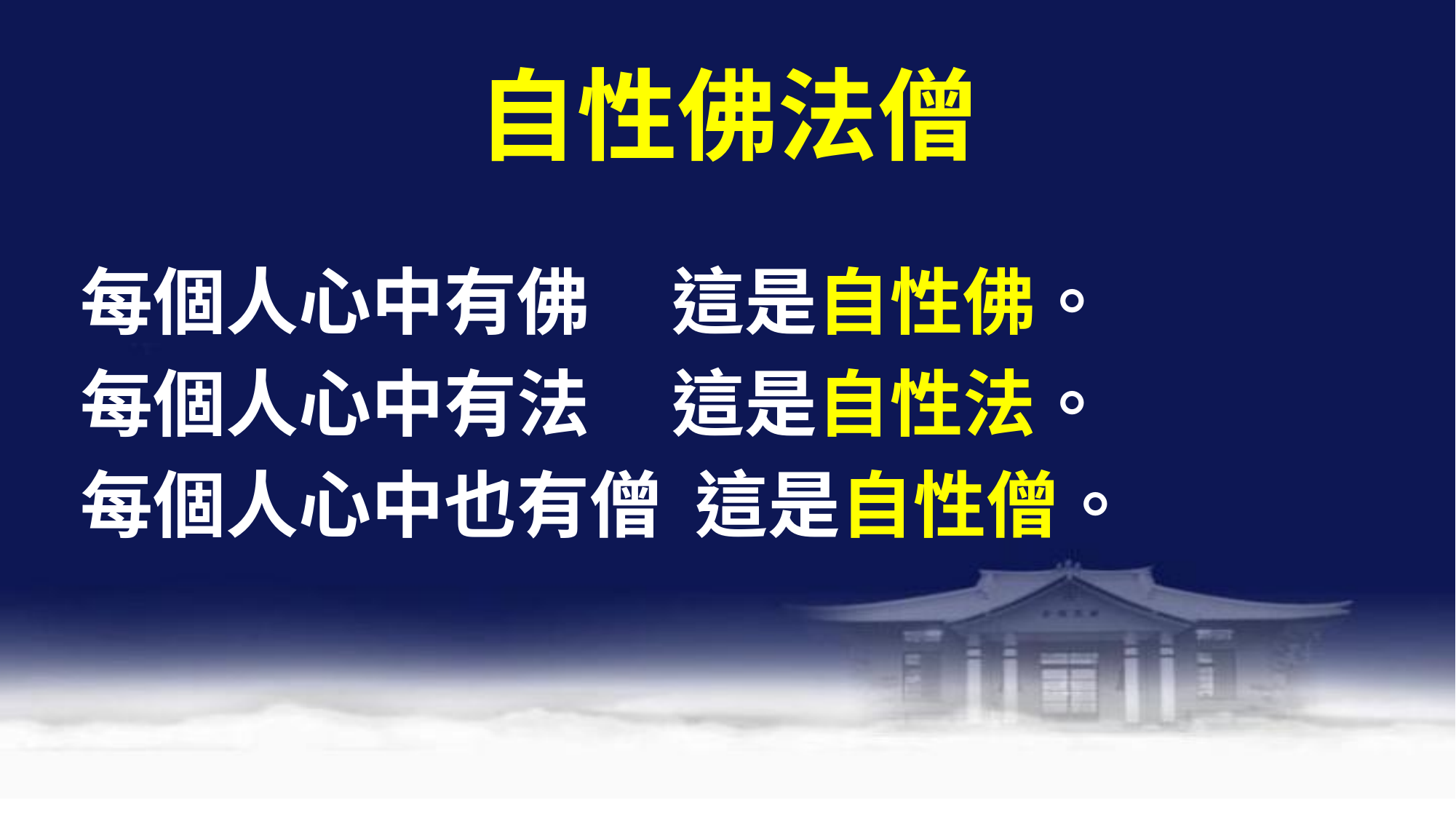

# 自性佛法僧
每個人心中有佛     這是自性佛。
每個人心中有法     這是自性法。
每個人心中也有僧  這是自性僧。